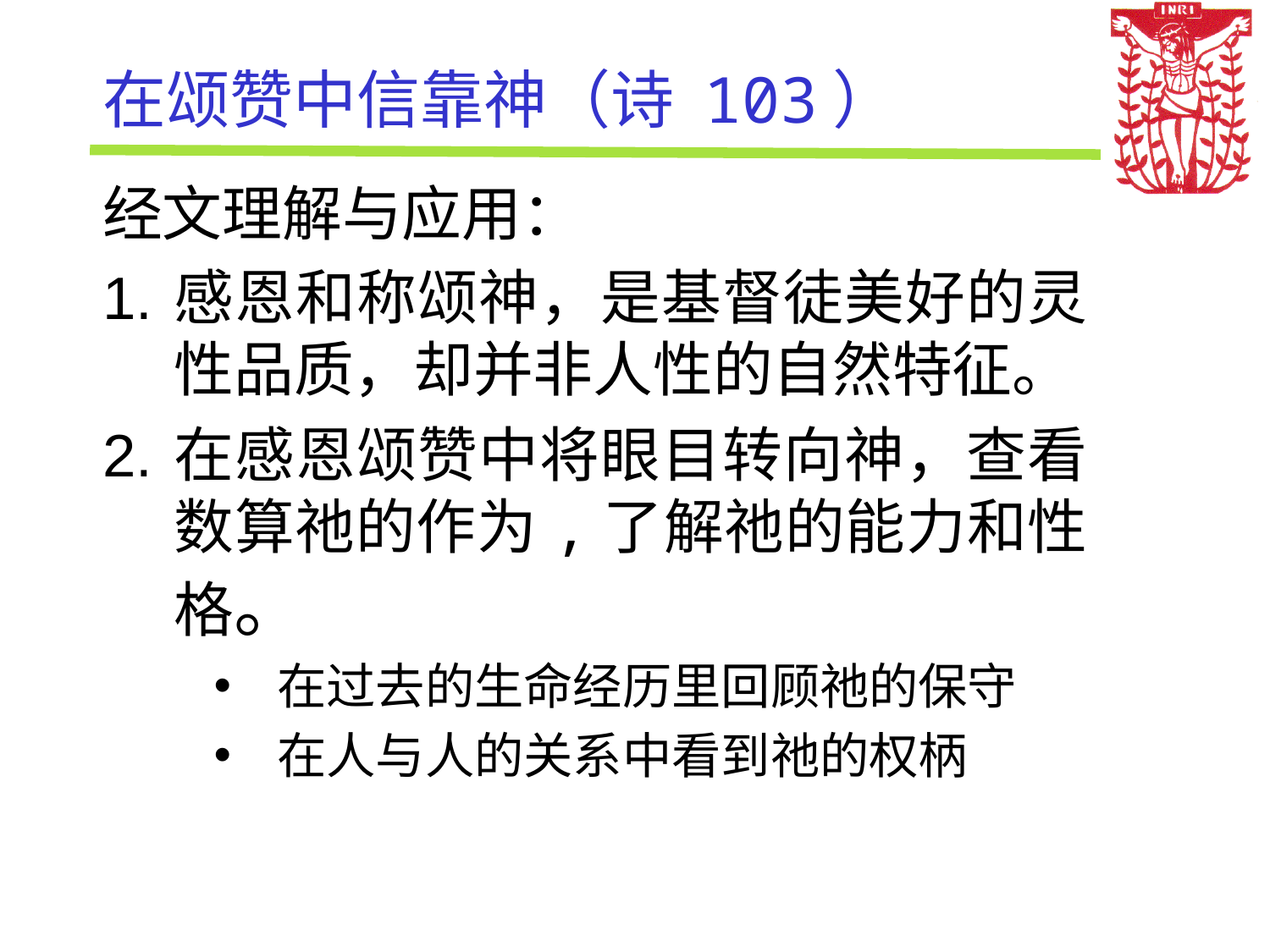

# 在颂赞中信靠神（诗 103）
经文理解与应用：
感恩和称颂神，是基督徒美好的灵性品质，却并非人性的自然特征。
在感恩颂赞中将眼目转向神，查看数算祂的作为,了解祂的能力和性格。
在过去的生命经历里回顾祂的保守
在人与人的关系中看到祂的权柄